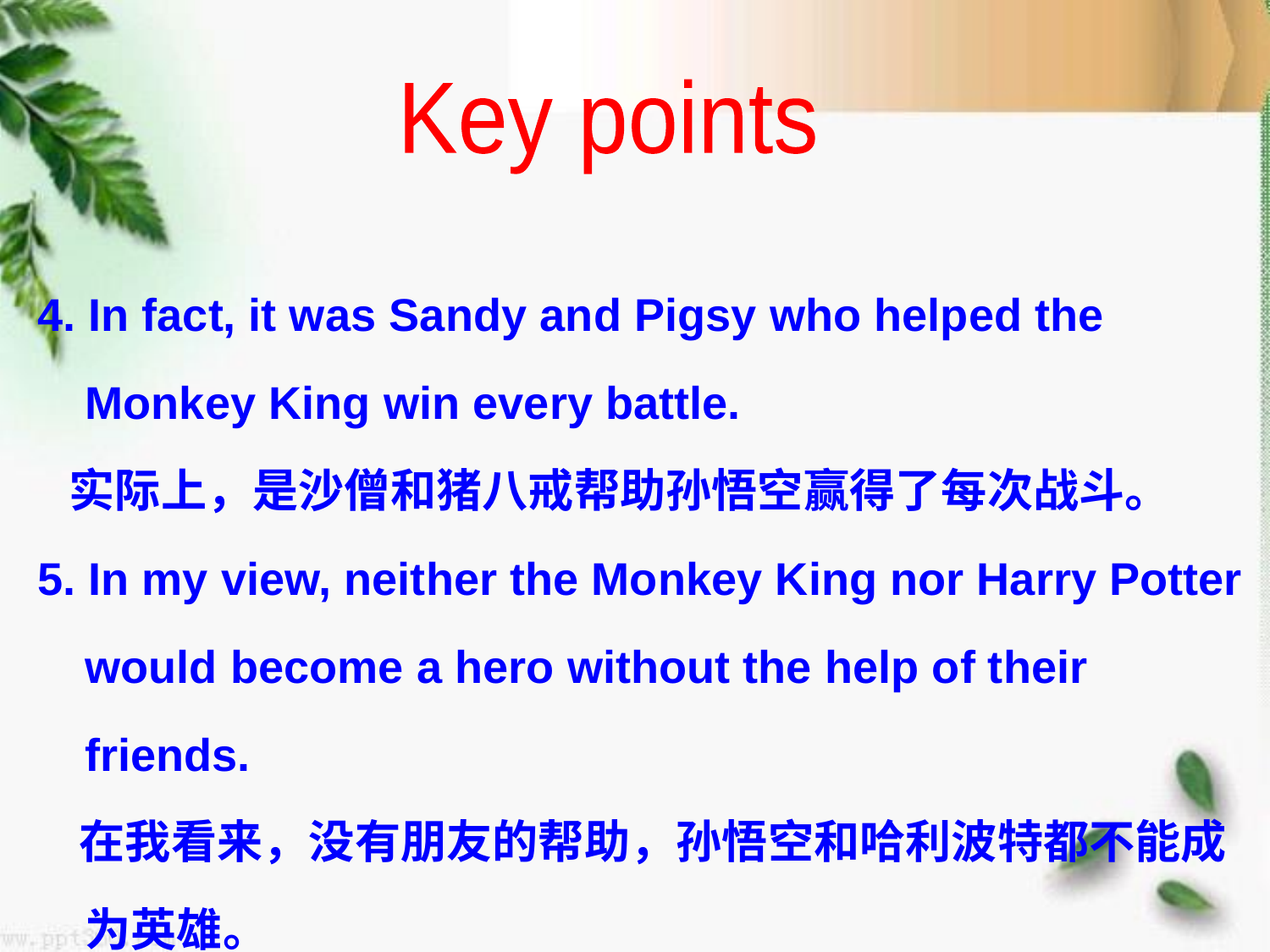

Key points
4. In fact, it was Sandy and Pigsy who helped the Monkey King win every battle.
  实际上，是沙僧和猪八戒帮助孙悟空赢得了每次战斗。
5. In my view, neither the Monkey King nor Harry Potter would become a hero without the help of their friends.
   在我看来，没有朋友的帮助，孙悟空和哈利波特都不能成为英雄。